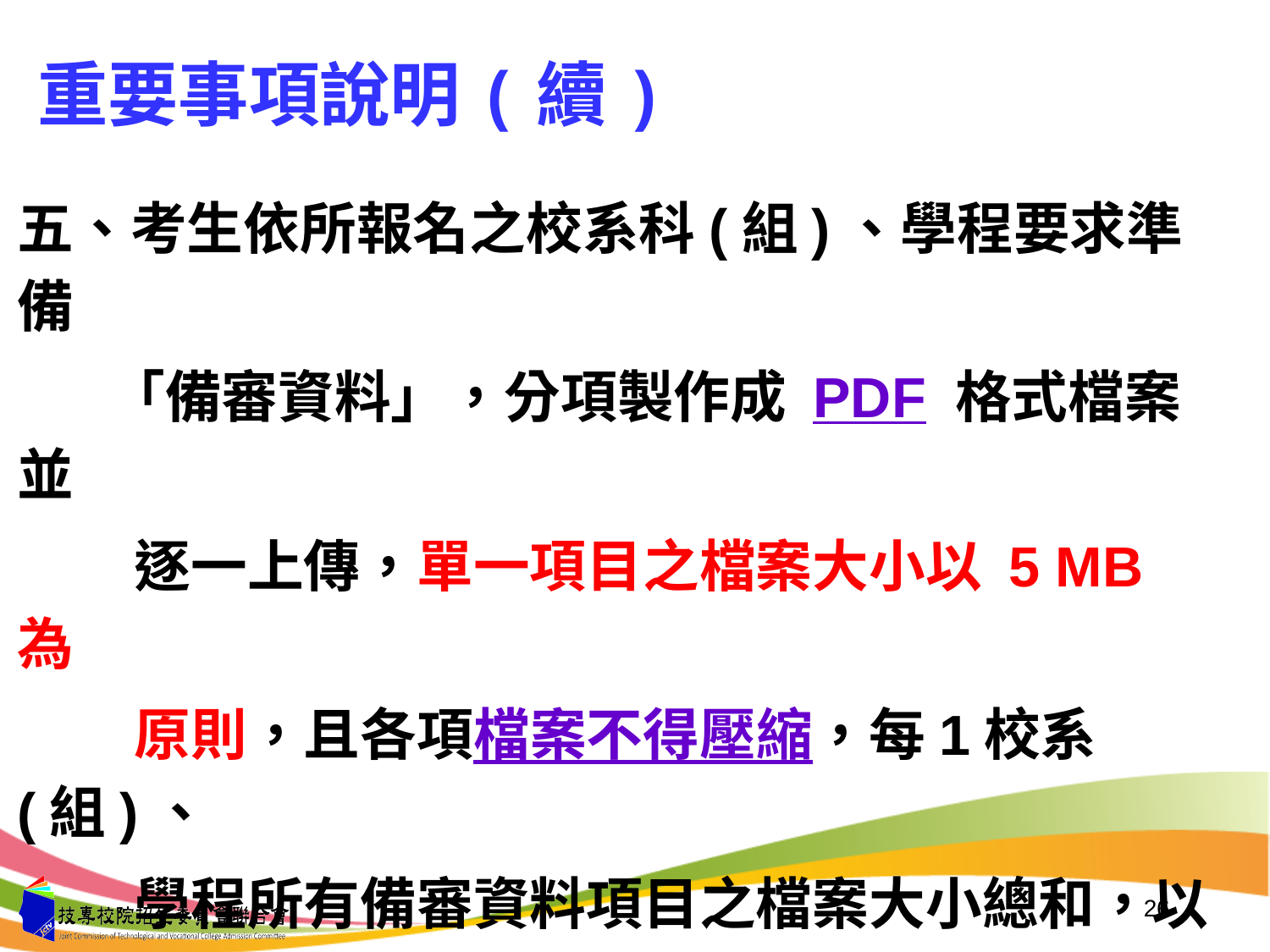

重要事項說明(續)
五、考生依所報名之校系科(組)、學程要求準備
      「備審資料」，分項製作成 PDF 格式檔案並
        逐一上傳，單一項目之檔案大小以 5 MB 為
        原則，且各項檔案不得壓縮，每1校系(組)、
        學程所有備審資料項目之檔案大小總和，以
        10 MB 為限。
26